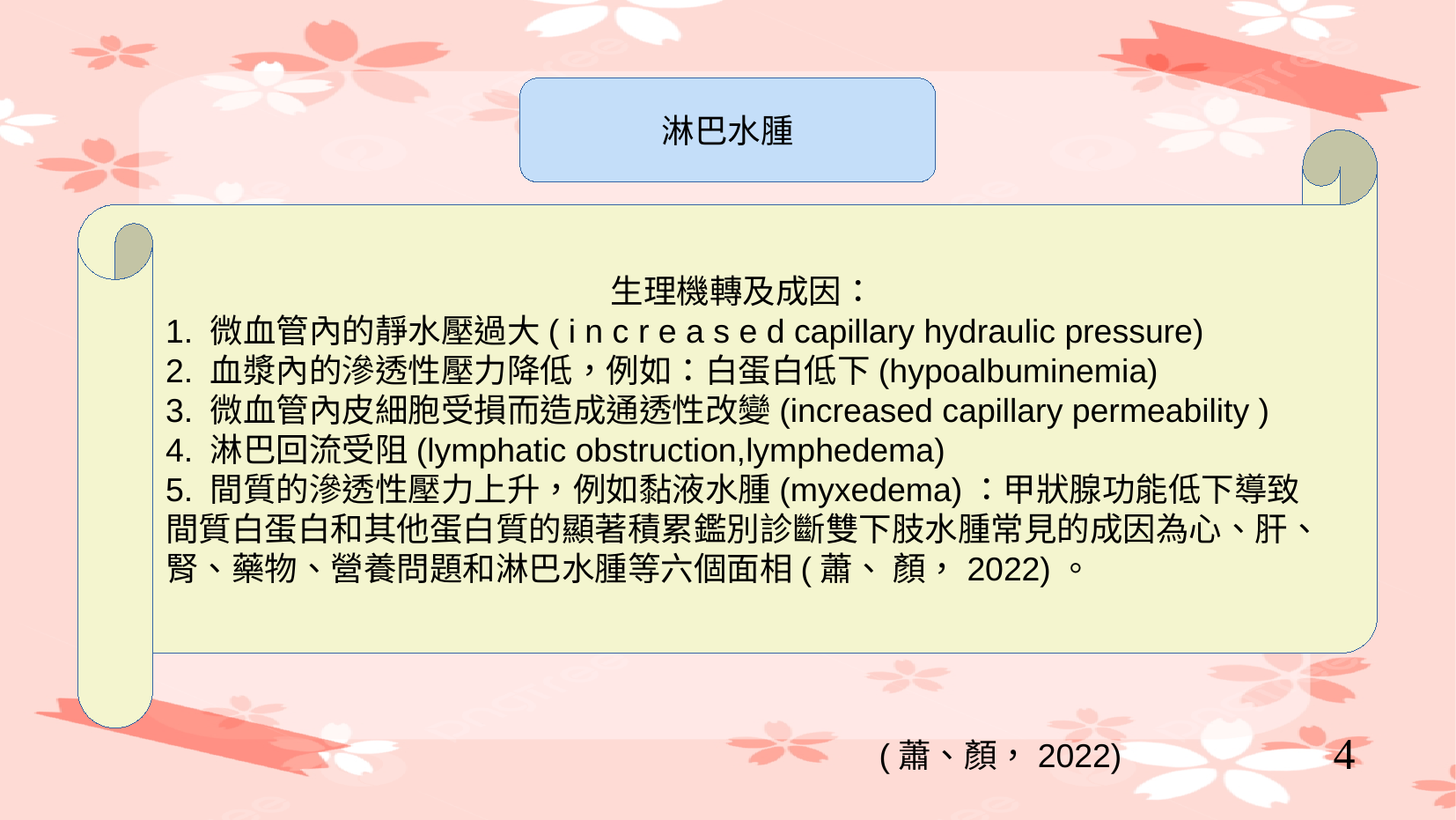

淋巴水腫
生理機轉及成因：
1. 微血管內的靜水壓過大( i n c r e a s e d capillary hydraulic pressure)
2. 血漿內的滲透性壓力降低，例如：白蛋白低下(hypoalbuminemia)
3. 微血管內皮細胞受損而造成通透性改變(increased capillary permeability )
4. 淋巴回流受阻(lymphatic obstruction,lymphedema)
5. 間質的滲透性壓力上升，例如黏液水腫(myxedema)：甲狀腺功能低下導致間質白蛋白和其他蛋白質的顯著積累鑑別診斷雙下肢水腫常見的成因為心、肝、腎、藥物、營養問題和淋巴水腫等六個面相(蕭、 顏，2022)。
4
(蕭、顏，2022)